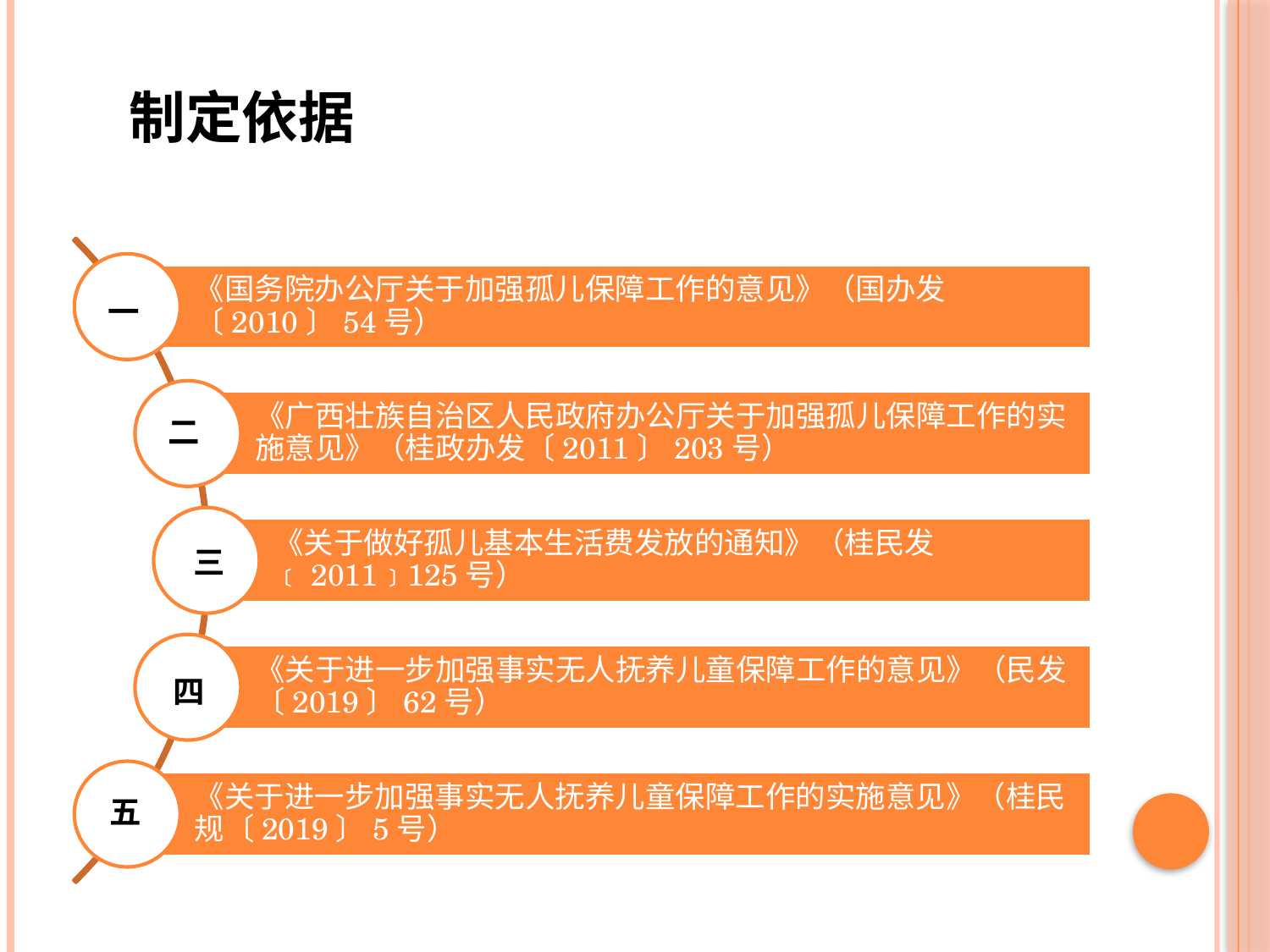

#
制定依据
《国务院办公厅关于加强孤儿保障工作的意见》（国办发〔2010〕54号）
《广西壮族自治区人民政府办公厅关于加强孤儿保障工作的实施意见》（桂政办发〔2011〕203号）
《关于做好孤儿基本生活费发放的通知》（桂民发﹝2011﹞125号）
《关于进一步加强事实无人抚养儿童保障工作的意见》（民发〔2019〕62号）
《关于进一步加强事实无人抚养儿童保障工作的实施意见》（桂民规〔2019〕5号）
一
二
三
四
五